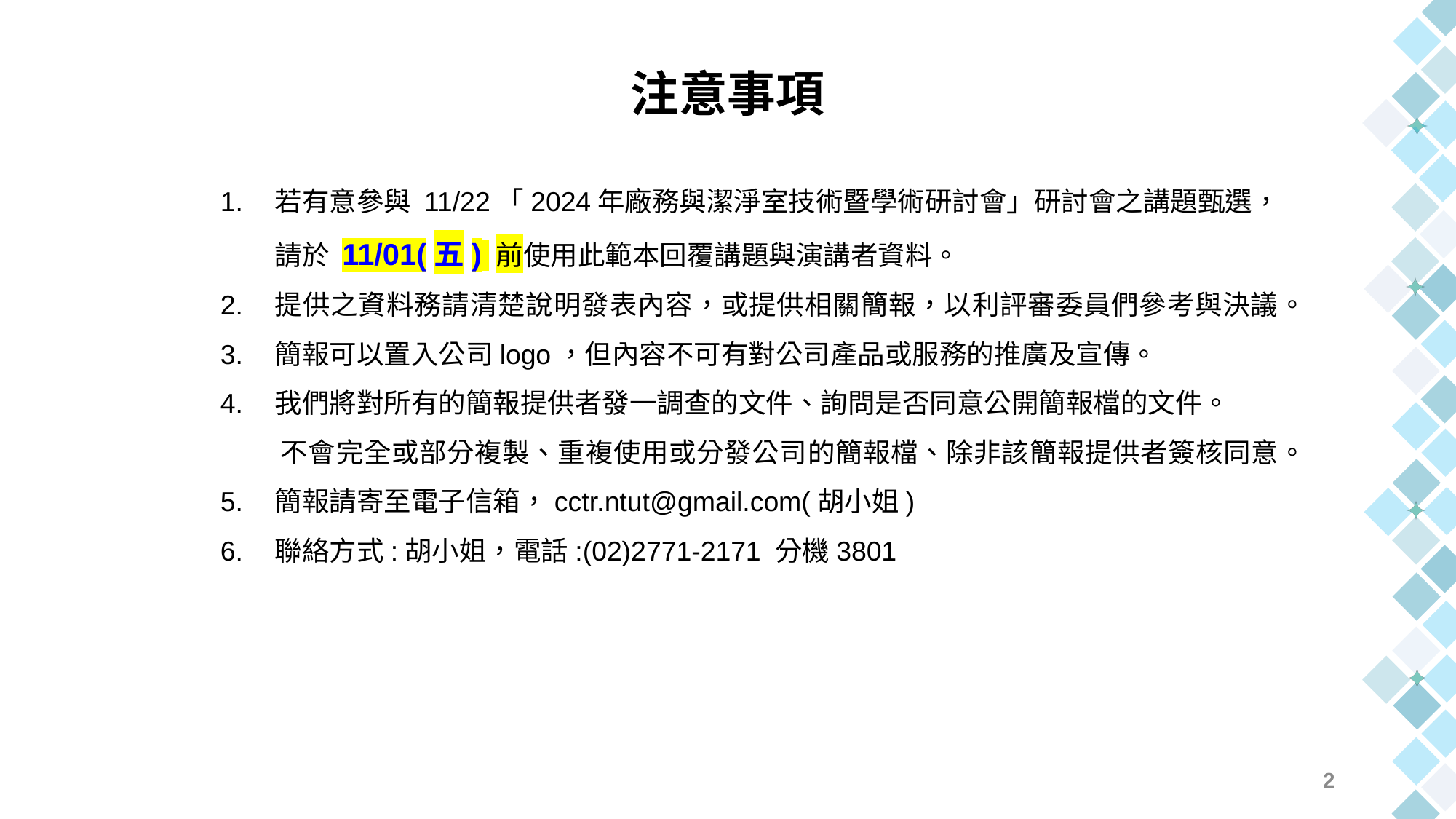

注意事項
若有意參與 11/22「2024年廠務與潔淨室技術暨學術研討會」研討會之講題甄選，請於 11/01(五) 前使用此範本回覆講題與演講者資料。
提供之資料務請清楚說明發表內容，或提供相關簡報，以利評審委員們參考與決議。
簡報可以置入公司logo，但內容不可有對公司產品或服務的推廣及宣傳。
我們將對所有的簡報提供者發一調查的文件、詢問是否同意公開簡報檔的文件。
        不會完全或部分複製、重複使用或分發公司的簡報檔、除非該簡報提供者簽核同意。
簡報請寄至電子信箱，cctr.ntut@gmail.com(胡小姐)
聯絡方式:胡小姐，電話:(02)2771-2171 分機3801

2